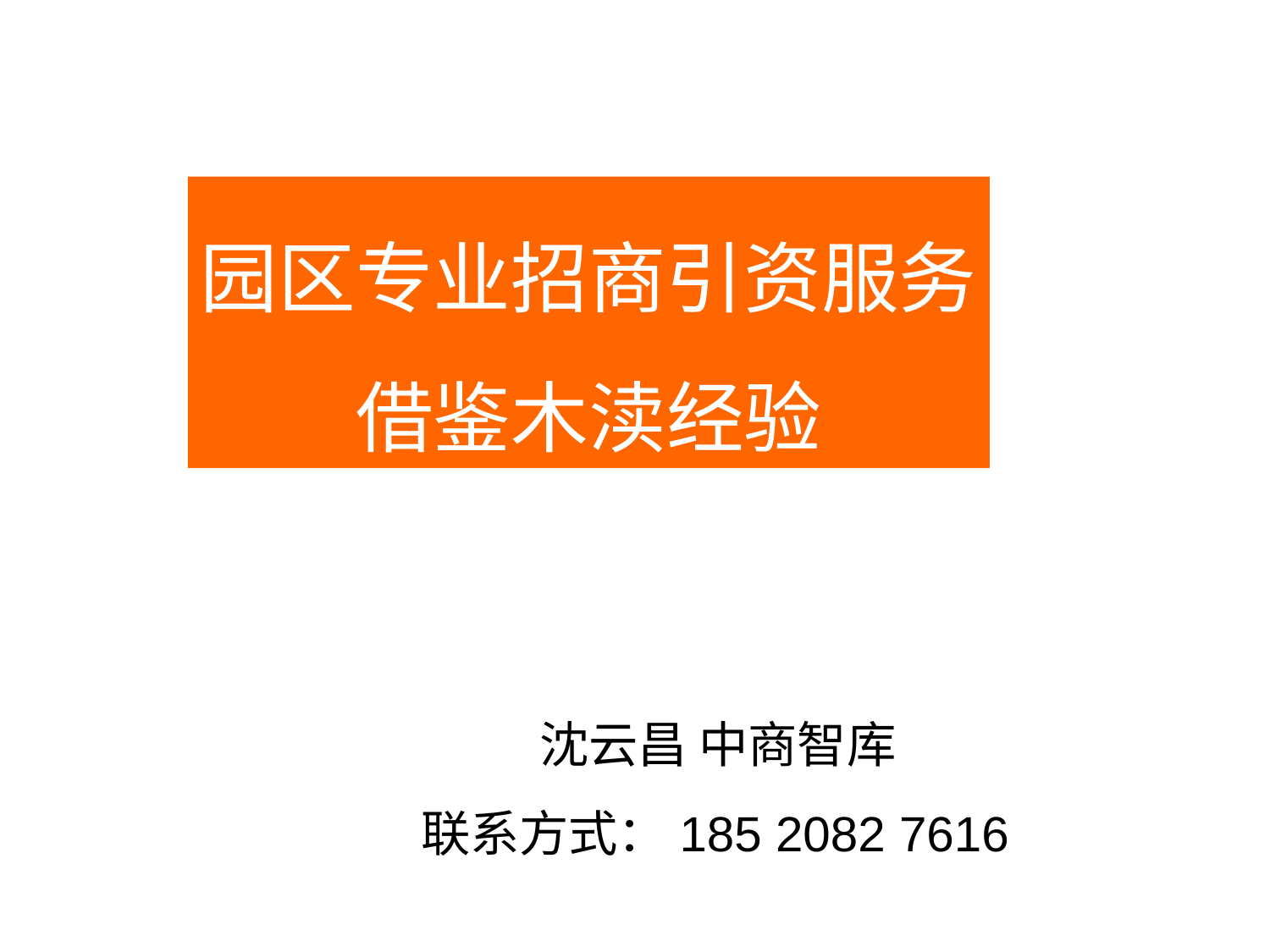

园区专业招商引资服务
借鉴木渎经验
沈云昌 中商智库
联系方式：185 2082 7616